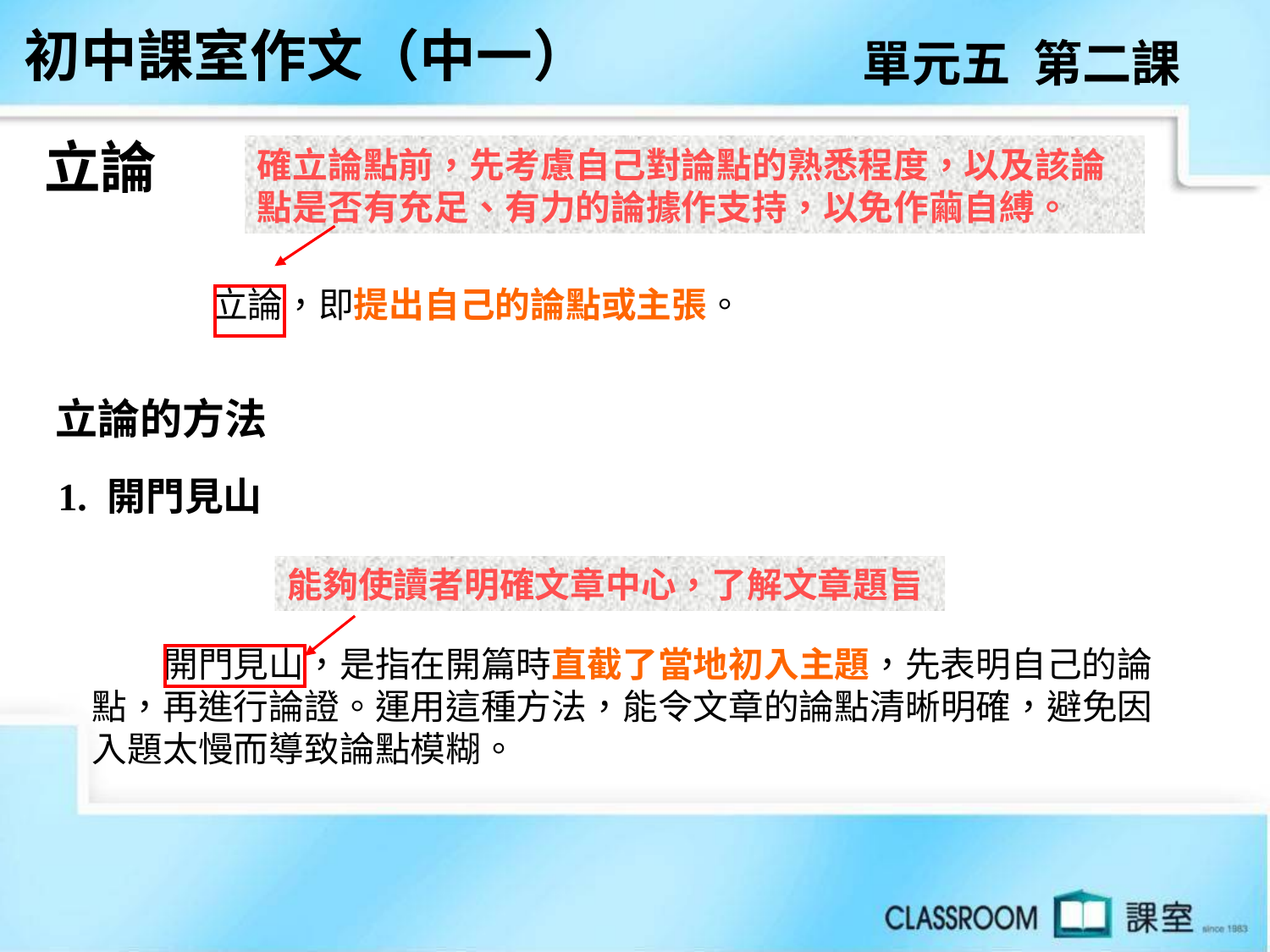

初中課室作文（中一）
單元五  第二課
立論
確立論點前，先考慮自己對論點的熟悉程度，以及該論點是否有充足、有力的論據作支持，以免作繭自縛。

立論，即提出自己的論點或主張。

立論的方法
 1. 開門見山
能夠使讀者明確文章中心，了解文章題旨

　　開門見山，是指在開篇時直截了當地初入主題，先表明自己的論點，再進行論證。運用這種方法，能令文章的論點清晰明確，避免因入題太慢而導致論點模糊。